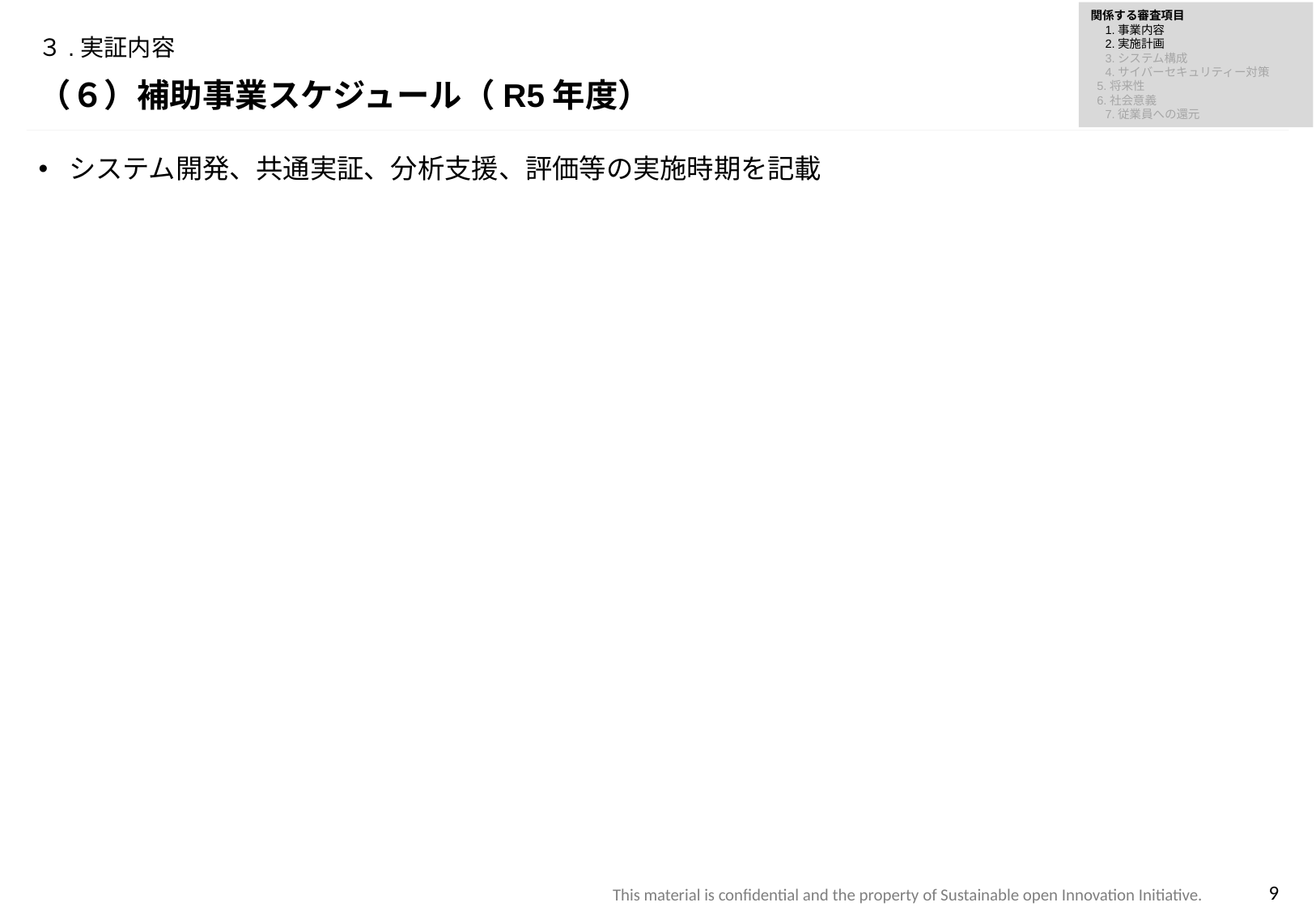

関係する審査項目
　1.事業内容
　2.実施計画
　3.システム構成
　4.サイバーセキュリティー対策
  5.将来性
  6.社会意義
　7.従業員への還元
# ３.実証内容
（６）補助事業スケジュール（R5年度）
システム開発、共通実証、分析支援、評価等の実施時期を記載